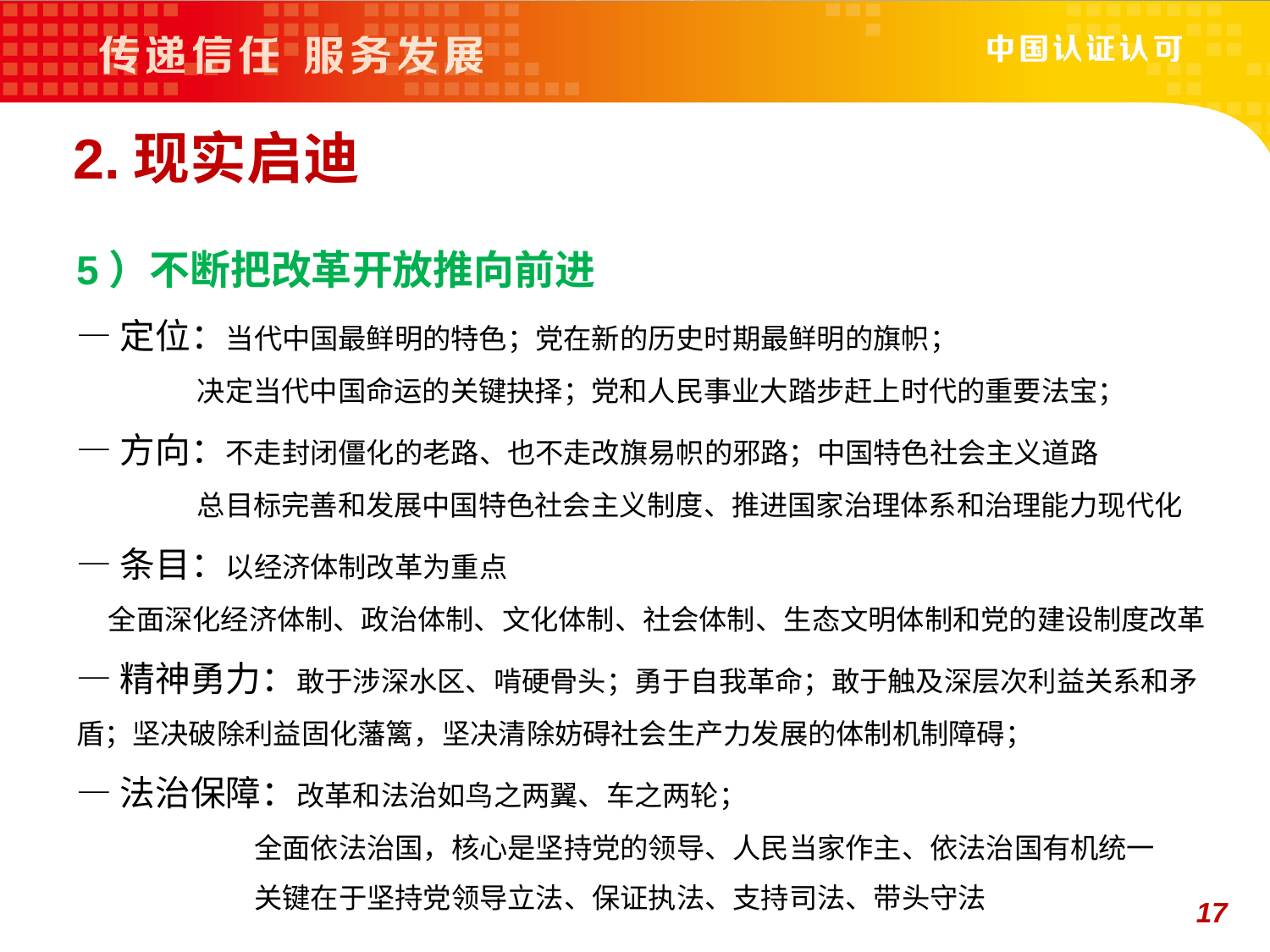

2.现实启迪
5）不断把改革开放推向前进
—定位：当代中国最鲜明的特色；党在新的历史时期最鲜明的旗帜；
                  决定当代中国命运的关键抉择；党和人民事业大踏步赶上时代的重要法宝；
—方向：不走封闭僵化的老路、也不走改旗易帜的邪路；中国特色社会主义道路
                  总目标完善和发展中国特色社会主义制度、推进国家治理体系和治理能力现代化
—条目：以经济体制改革为重点
    全面深化经济体制、政治体制、文化体制、社会体制、生态文明体制和党的建设制度改革
—精神勇力：敢于涉深水区、啃硬骨头；勇于自我革命；敢于触及深层次利益关系和矛盾；坚决破除利益固化藩篱，坚决清除妨碍社会生产力发展的体制机制障碍；
—法治保障：改革和法治如鸟之两翼、车之两轮；
                           全面依法治国，核心是坚持党的领导、人民当家作主、依法治国有机统一
                           关键在于坚持党领导立法、保证执法、支持司法、带头守法
17